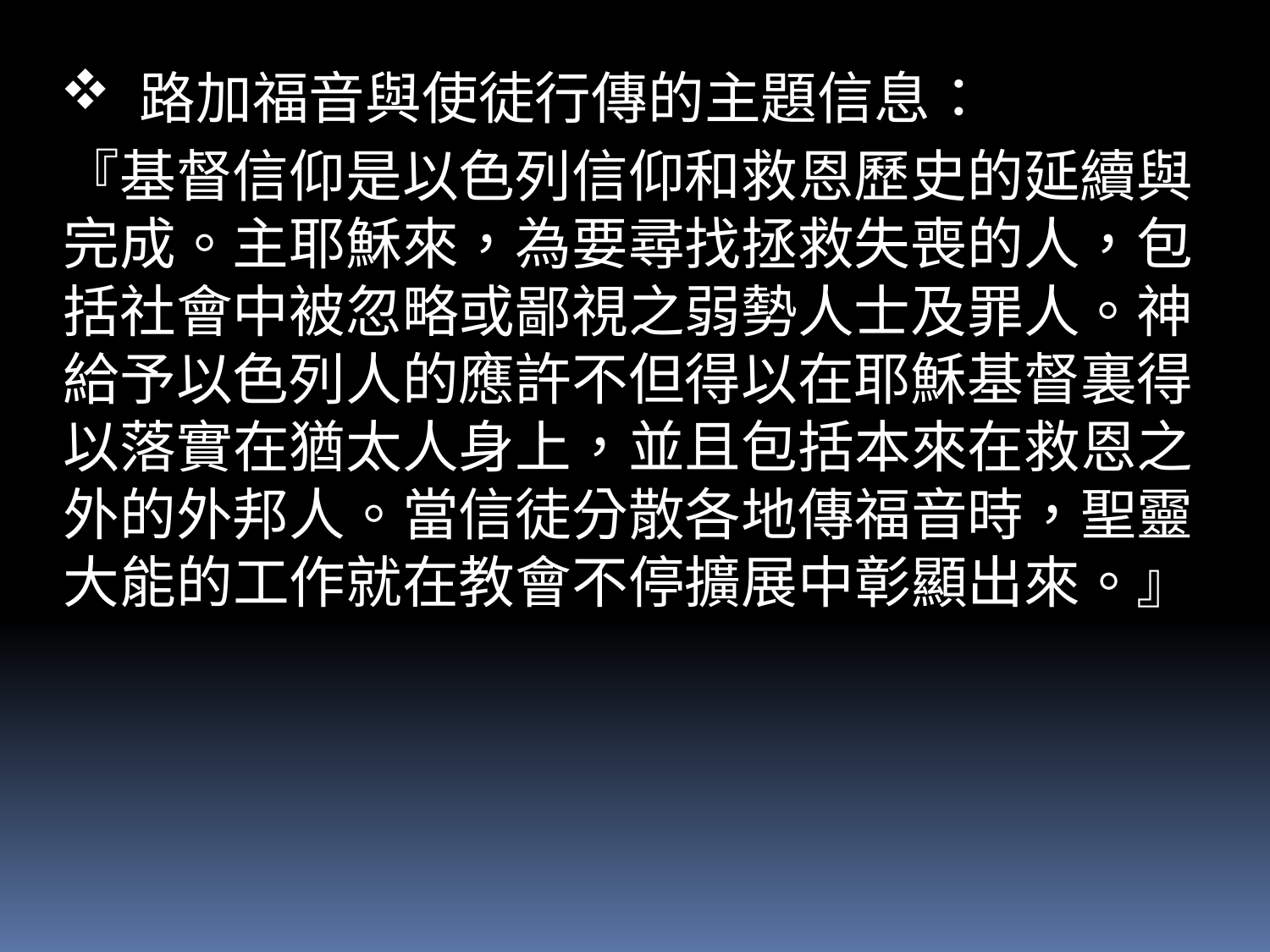

路加福音與使徒行傳的主題信息：
	『基督信仰是以色列信仰和救恩歷史的延續與完成。主耶穌來，為要尋找拯救失喪的人，包括社會中被忽略或鄙視之弱勢人士及罪人。神給予以色列人的應許不但得以在耶穌基督裏得以落實在猶太人身上，並且包括本來在救恩之外的外邦人。當信徒分散各地傳福音時，聖靈大能的工作就在教會不停擴展中彰顯出來。』